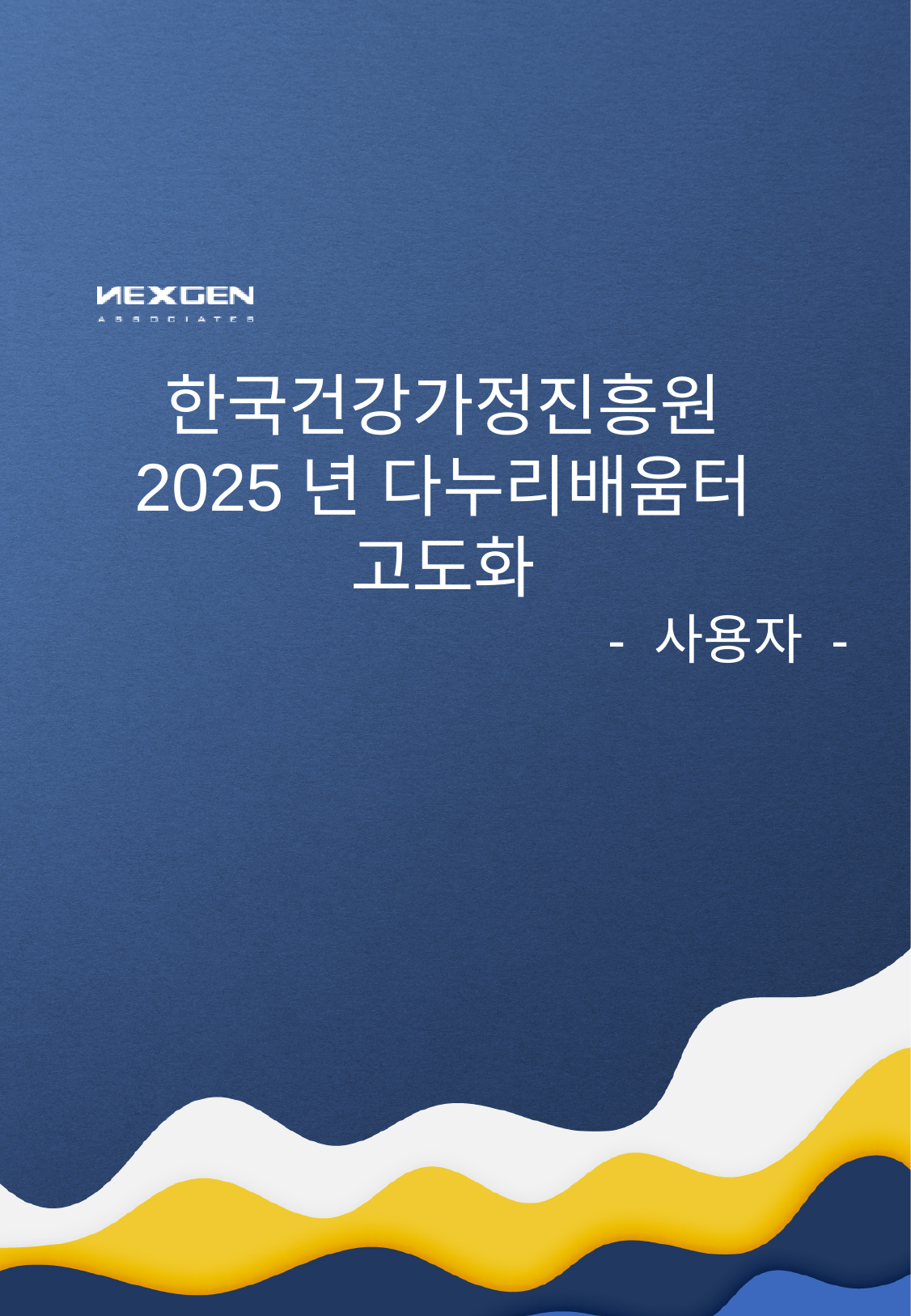

한국건강가정진흥원
2025년 다누리배움터 고도화
- 사용자 -